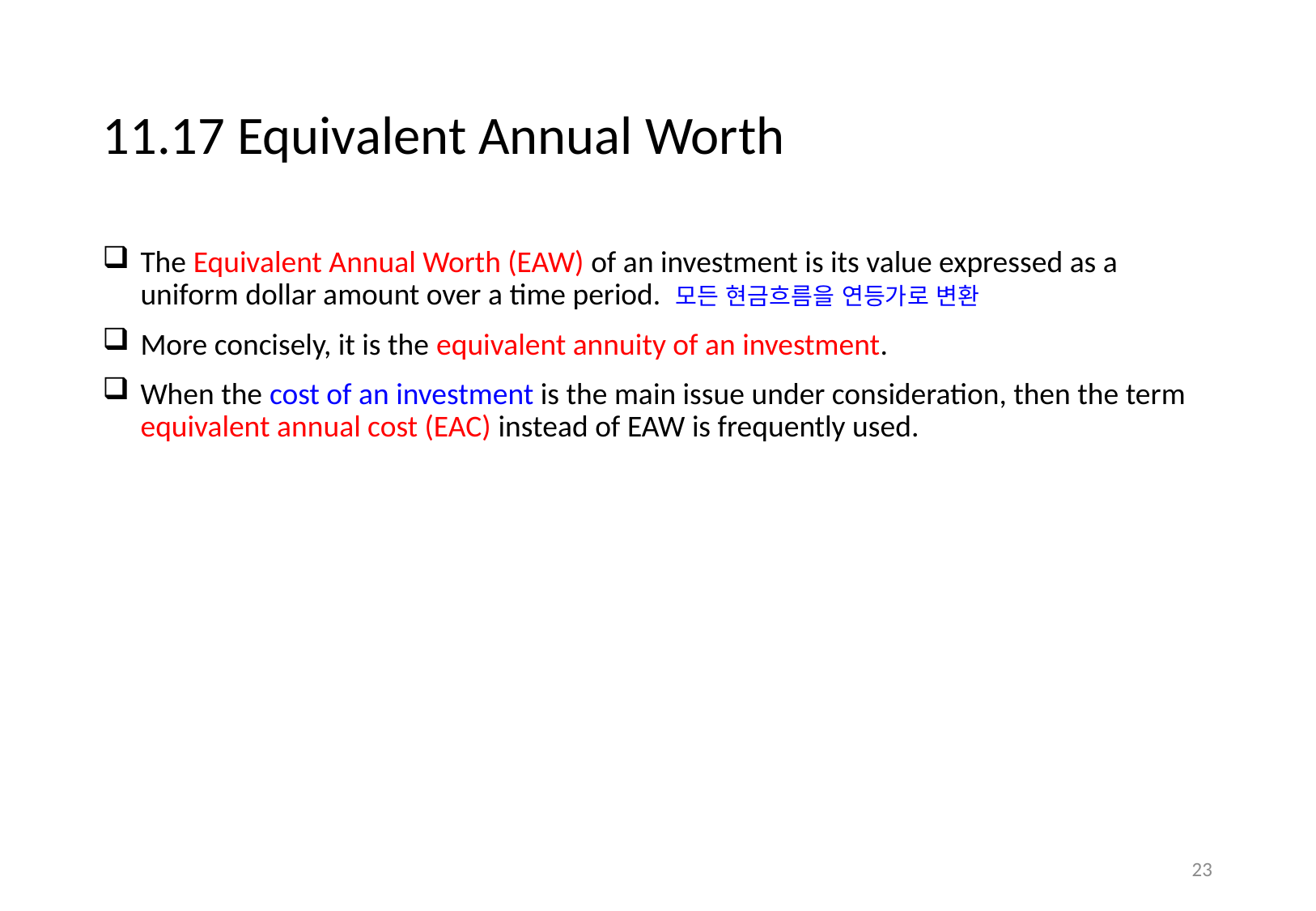

# 11.17 Equivalent Annual Worth
The Equivalent Annual Worth (EAW) of an investment is its value expressed as a uniform dollar amount over a time period. 모든 현금흐름을 연등가로 변환
More concisely, it is the equivalent annuity of an investment.
When the cost of an investment is the main issue under consideration, then the term equivalent annual cost (EAC) instead of EAW is frequently used.
23